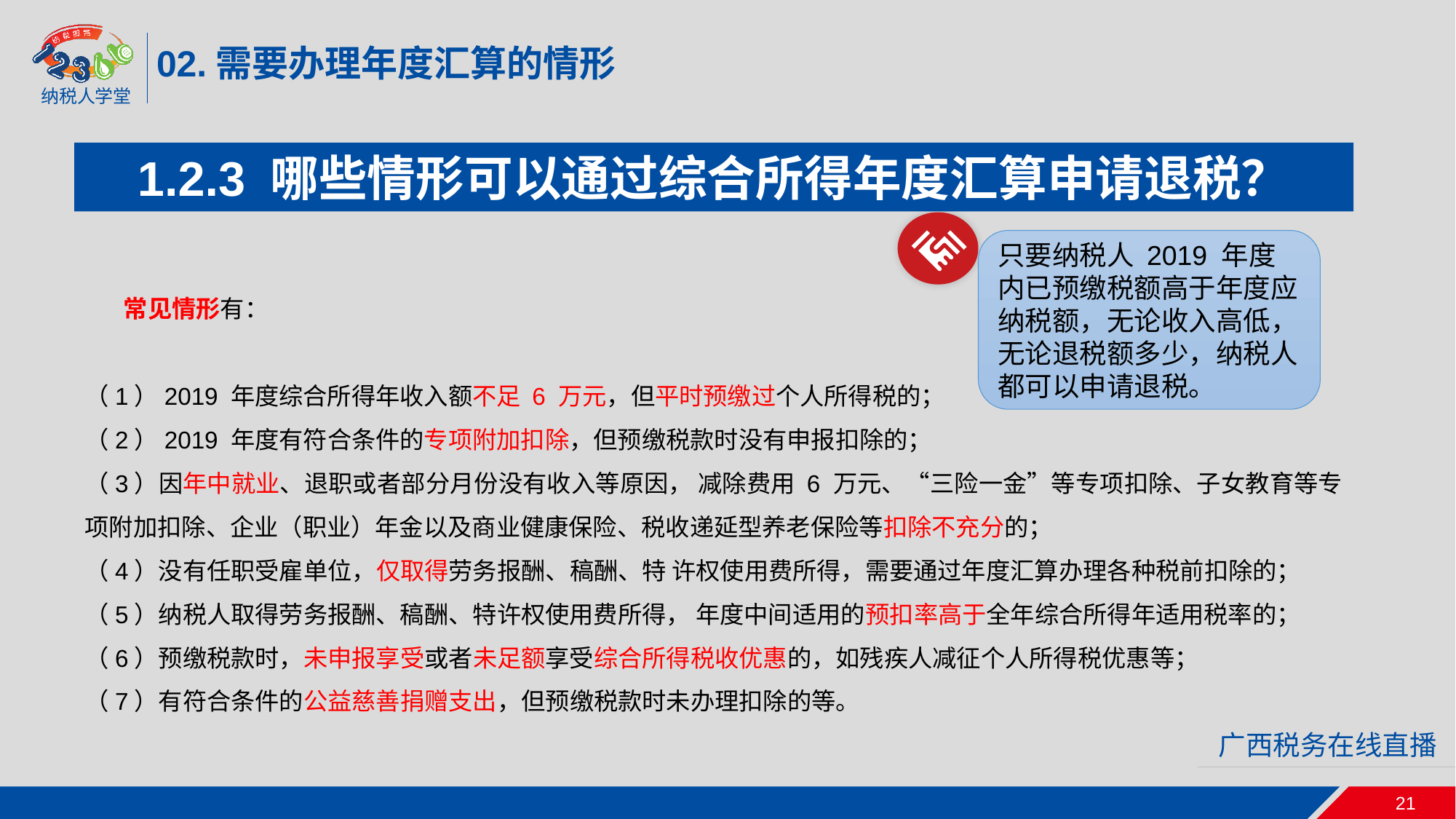

02.需要办理年度汇算的情形
1.2.3 哪些情形可以通过综合所得年度汇算申请退税？

      常见情形有：

（1）2019 年度综合所得年收入额不足 6 万元，但平时预缴过个人所得税的；
（2）2019 年度有符合条件的专项附加扣除，但预缴税款时没有申报扣除的；
（3）因年中就业、退职或者部分月份没有收入等原因， 减除费用 6 万元、“三险一金”等专项扣除、子女教育等专项附加扣除、企业（职业）年金以及商业健康保险、税收递延型养老保险等扣除不充分的；
（4）没有任职受雇单位，仅取得劳务报酬、稿酬、特 许权使用费所得，需要通过年度汇算办理各种税前扣除的；
（5）纳税人取得劳务报酬、稿酬、特许权使用费所得， 年度中间适用的预扣率高于全年综合所得年适用税率的；
（6）预缴税款时，未申报享受或者未足额享受综合所得税收优惠的，如残疾人减征个人所得税优惠等；
（7）有符合条件的公益慈善捐赠支出，但预缴税款时未办理扣除的等。
只要纳税人 2019 年度内已预缴税额高于年度应纳税额，无论收入高低，无论退税额多少，纳税人都可以申请退税。